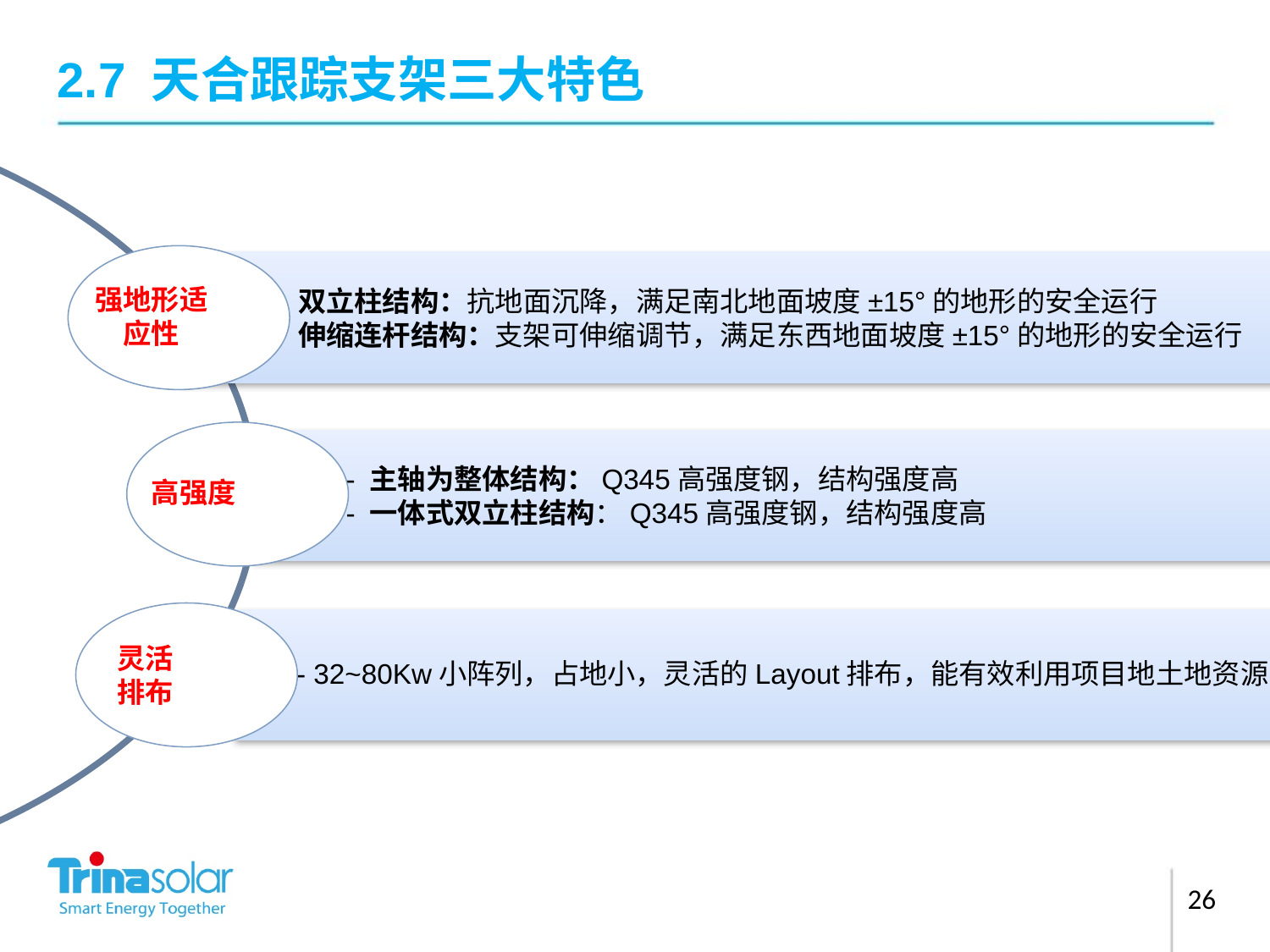

2.7 天合跟踪支架三大特色
- 双立柱结构：抗地面沉降，满足南北地面坡度±15°的地形的安全运行
- 伸缩连杆结构：支架可伸缩调节，满足东西地面坡度±15°的地形的安全运行
- 主轴为整体结构：Q345高强度钢，结构强度高
- 一体式双立柱结构：Q345高强度钢，结构强度高
- 32~80Kw小阵列，占地小，灵活的Layout排布，能有效利用项目地土地资源
强地形适应性
高强度
灵活排布
5. 用扳手拧紧螺母
26